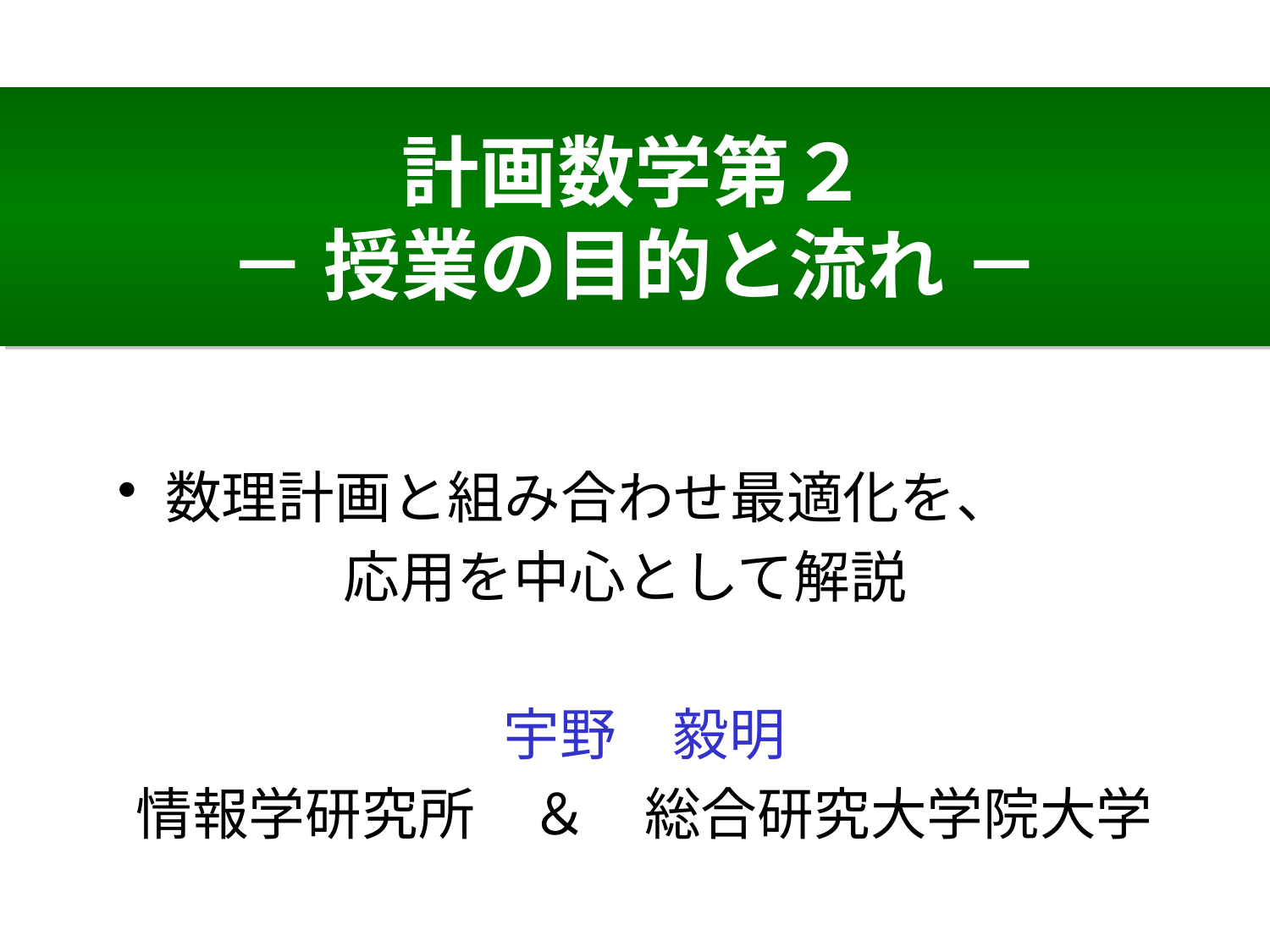

# 計画数学第２ － 授業の目的と流れ －
数理計画と組み合わせ最適化を、
　　　　応用を中心として解説

宇野　毅明
情報学研究所　＆　総合研究大学院大学